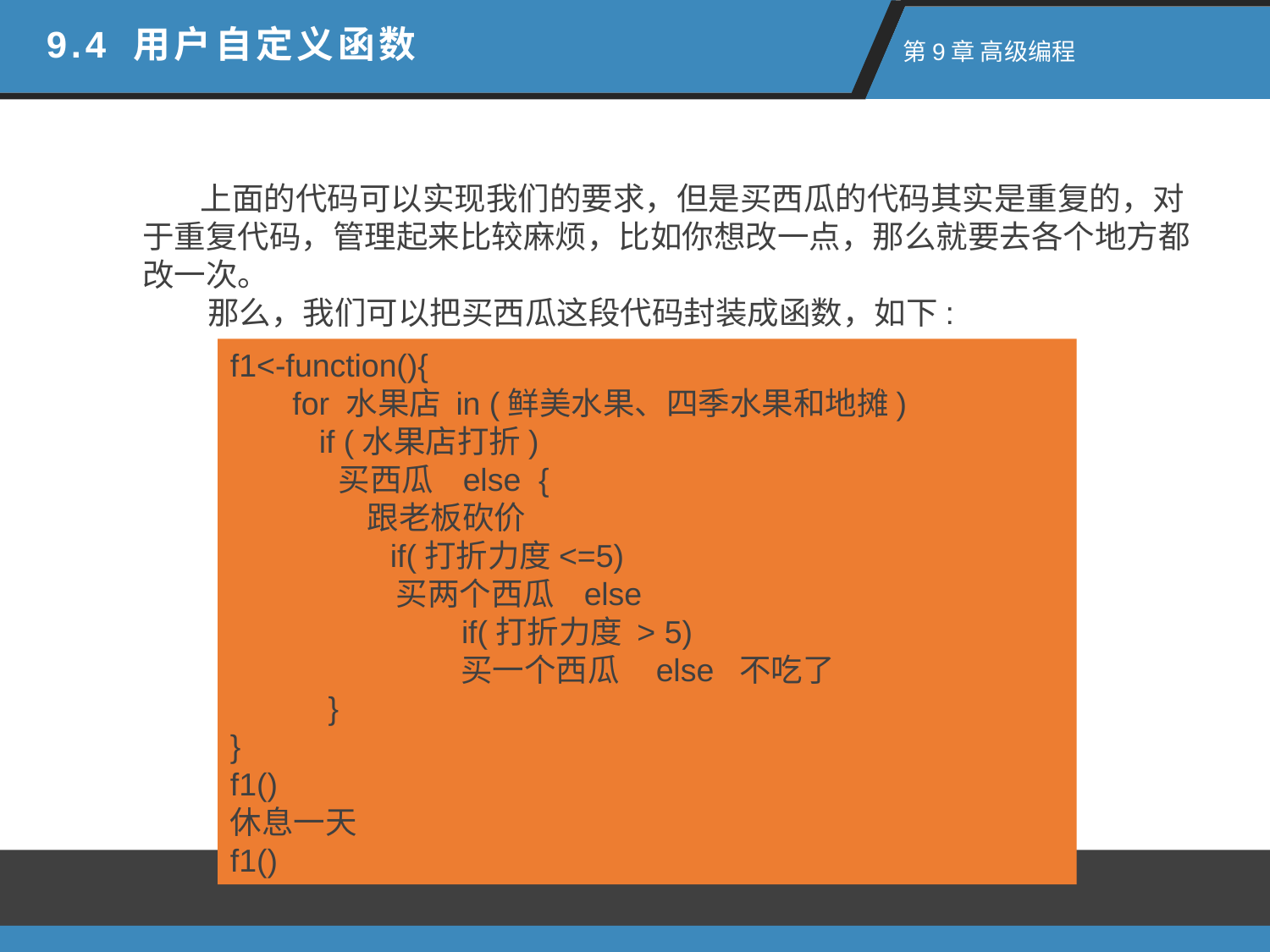

9.4 用户自定义函数
  第9章 高级编程
       上面的代码可以实现我们的要求，但是买西瓜的代码其实是重复的，对于重复代码，管理起来比较麻烦，比如你想改一点，那么就要去各个地方都改一次。
        那么，我们可以把买西瓜这段代码封装成函数，如下:
f1<-function(){
       for 水果店 in (鲜美水果、四季水果和地摊)
          if (水果店打折)
              买西瓜   else  {
                  跟老板砍价
                  if(打折力度<=5)
                      买两个西瓜   else
                          if(打折力度 > 5)
                               买一个西瓜    else  不吃了
           }
}
f1()
休息一天
f1()